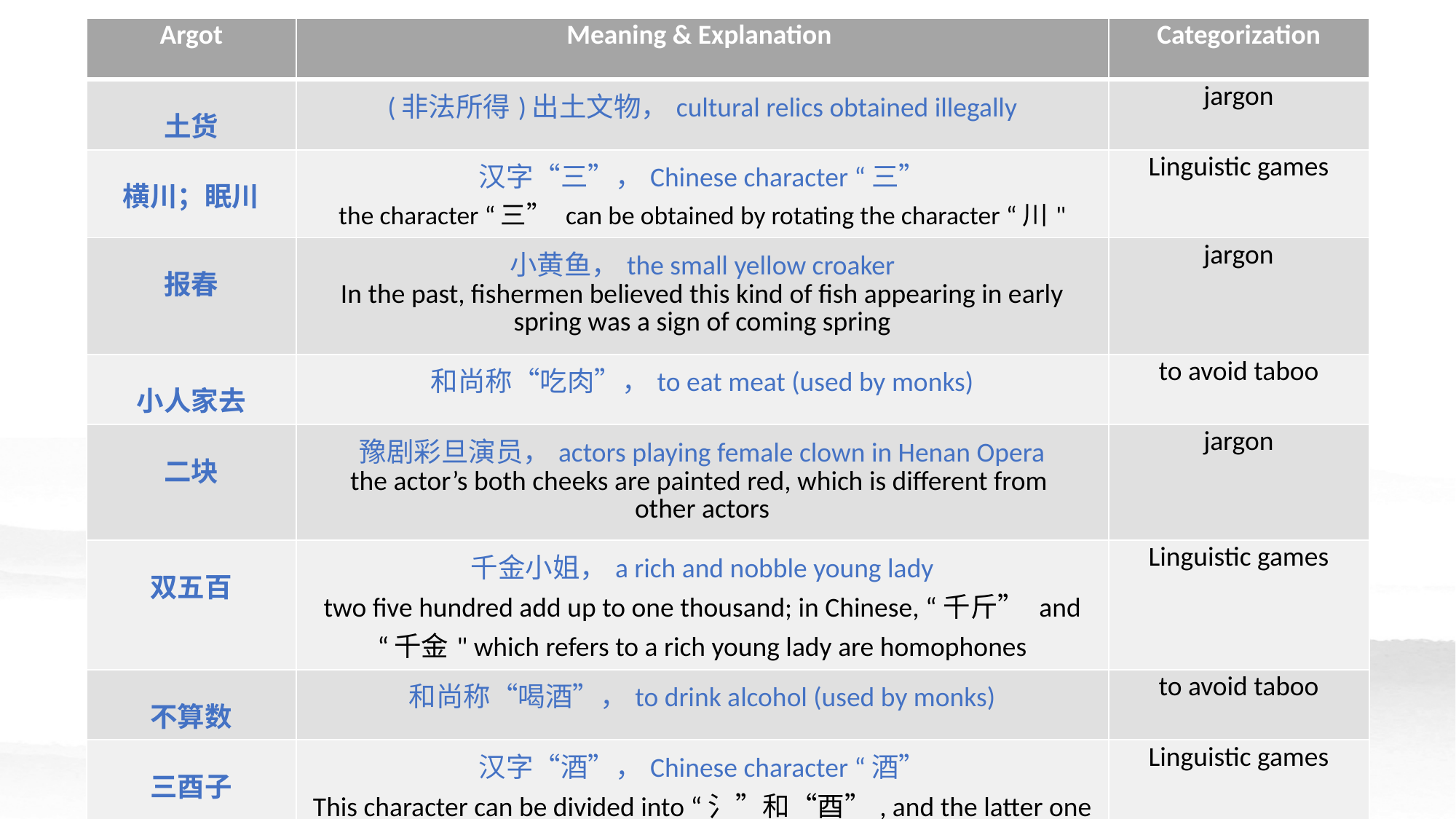

| Argot | Meaning & Explanation | Categorization |
| --- | --- | --- |
| 土货 | (非法所得)出土文物，cultural relics obtained illegally | jargon |
| 横川；眠川 | 汉字“三”，Chinese character “三” the character “三” can be obtained by rotating the character “川" | Linguistic games |
| 报春 | 小黄鱼，the small yellow croaker In the past, fishermen believed this kind of fish appearing in early spring was a sign of coming spring | jargon |
| 小人家去 | 和尚称“吃肉”，to eat meat (used by monks) | to avoid taboo |
| 二块 | 豫剧彩旦演员，actors playing female clown in Henan Opera the actor’s both cheeks are painted red, which is different from other actors | jargon |
| 双五百 | 千金小姐，a rich and nobble young lady two five hundred add up to one thousand; in Chinese, “千斤” and “千金" which refers to a rich young lady are homophones | Linguistic games |
| 不算数 | 和尚称“喝酒”，to drink alcohol (used by monks) | to avoid taboo |
| 三酉子 | 汉字“酒”，Chinese character “酒” This character can be divided into “氵”和“酉”, and the latter one looks like the character “三” | Linguistic games |